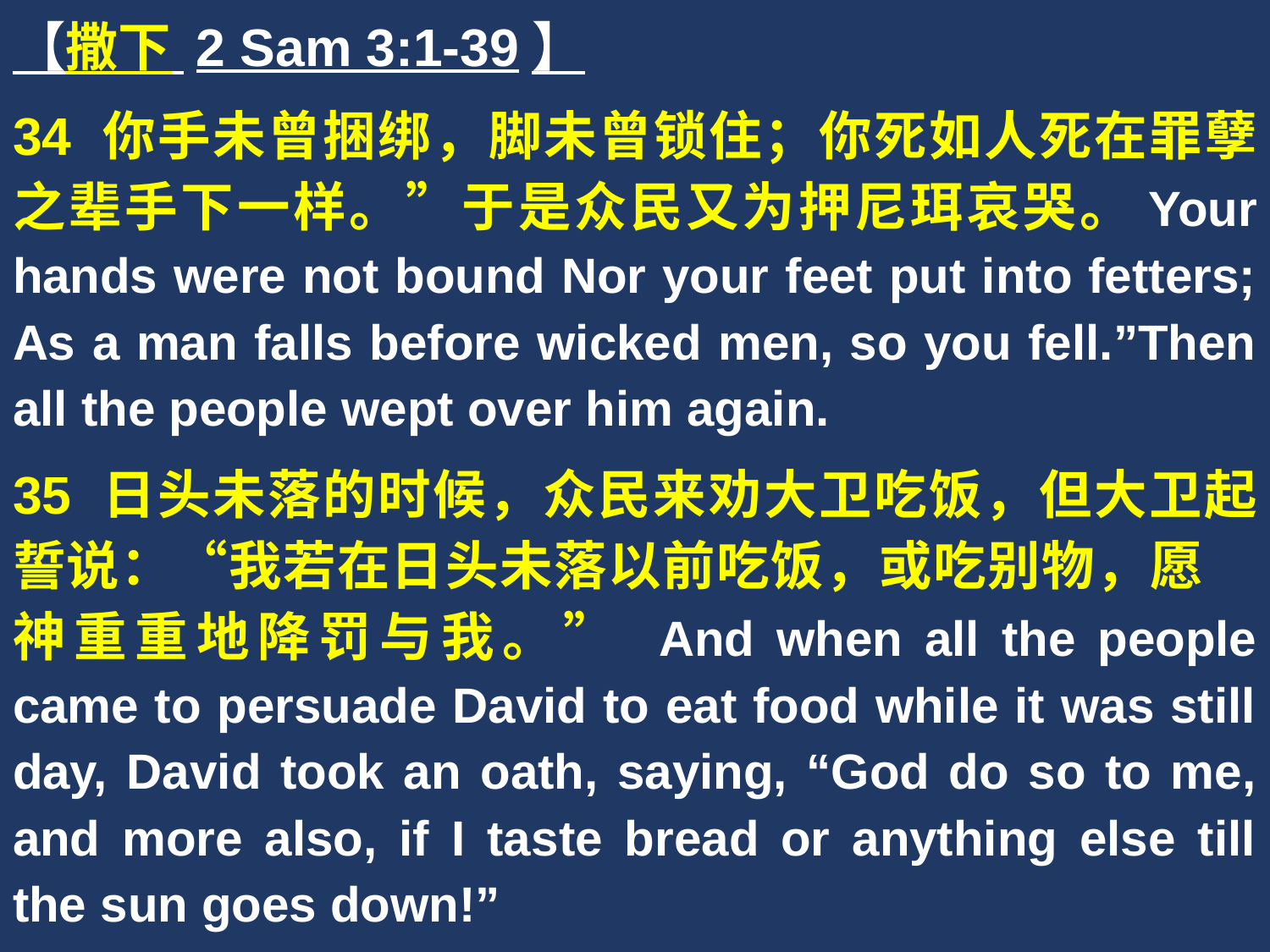

【撒下 2 Sam 3:1-39】
34 你手未曾捆绑，脚未曾锁住；你死如人死在罪孽之辈手下一样。”于是众民又为押尼珥哀哭。Your hands were not bound Nor your feet put into fetters; As a man falls before wicked men, so you fell.”Then all the people wept over him again.
35 日头未落的时候，众民来劝大卫吃饭，但大卫起誓说：“我若在日头未落以前吃饭，或吃别物，愿　神重重地降罚与我。” And when all the people came to persuade David to eat food while it was still day, David took an oath, saying, “God do so to me, and more also, if I taste bread or anything else till the sun goes down!”